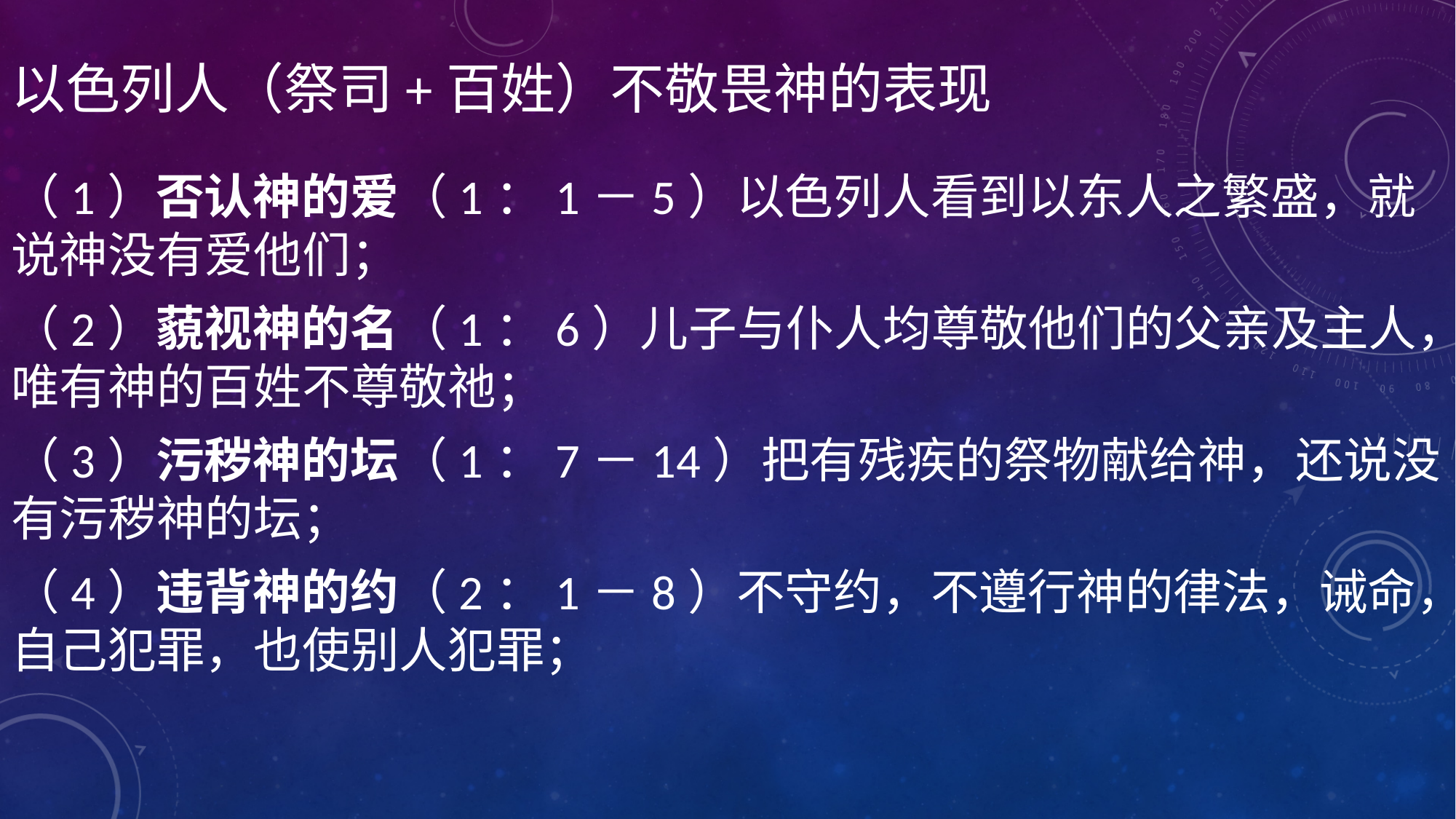

# 以色列人（祭司+百姓）不敬畏神的表现
（1）否认神的爱（1：1－5）以色列人看到以东人之繁盛，就说神没有爱他们；
（2）藐视神的名（1：6）儿子与仆人均尊敬他们的父亲及主人，唯有神的百姓不尊敬祂；
（3）污秽神的坛（1：7－14）把有残疾的祭物献给神，还说没有污秽神的坛；
（4）违背神的约（2：1－8）不守约，不遵行神的律法，诫命，自己犯罪，也使别人犯罪；